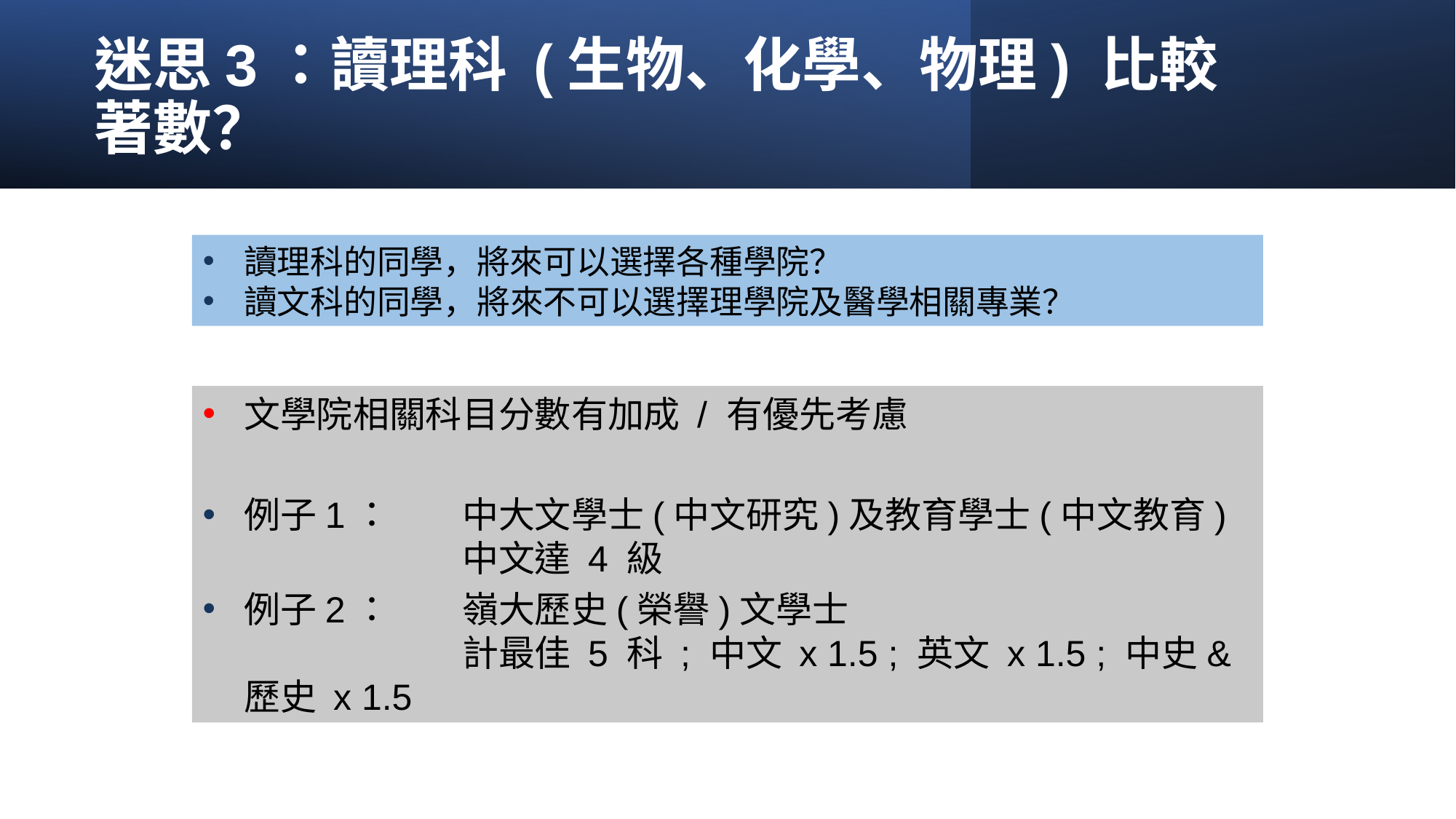

# 迷思3：讀理科 (生物、化學、物理) 比較著數？
讀理科的同學，將來可以選擇各種學院？
讀文科的同學，將來不可以選擇理學院及醫學相關專業？
文學院相關科目分數有加成 / 有優先考慮

例子1：	中大文學士(中文研究)及教育學士(中文教育)
		中文達 4 級
例子2：	嶺大歷史(榮譽)文學士
		計最佳 5 科 ; 中文 x 1.5 ; 英文 x 1.5 ; 中史&歷史 x 1.5